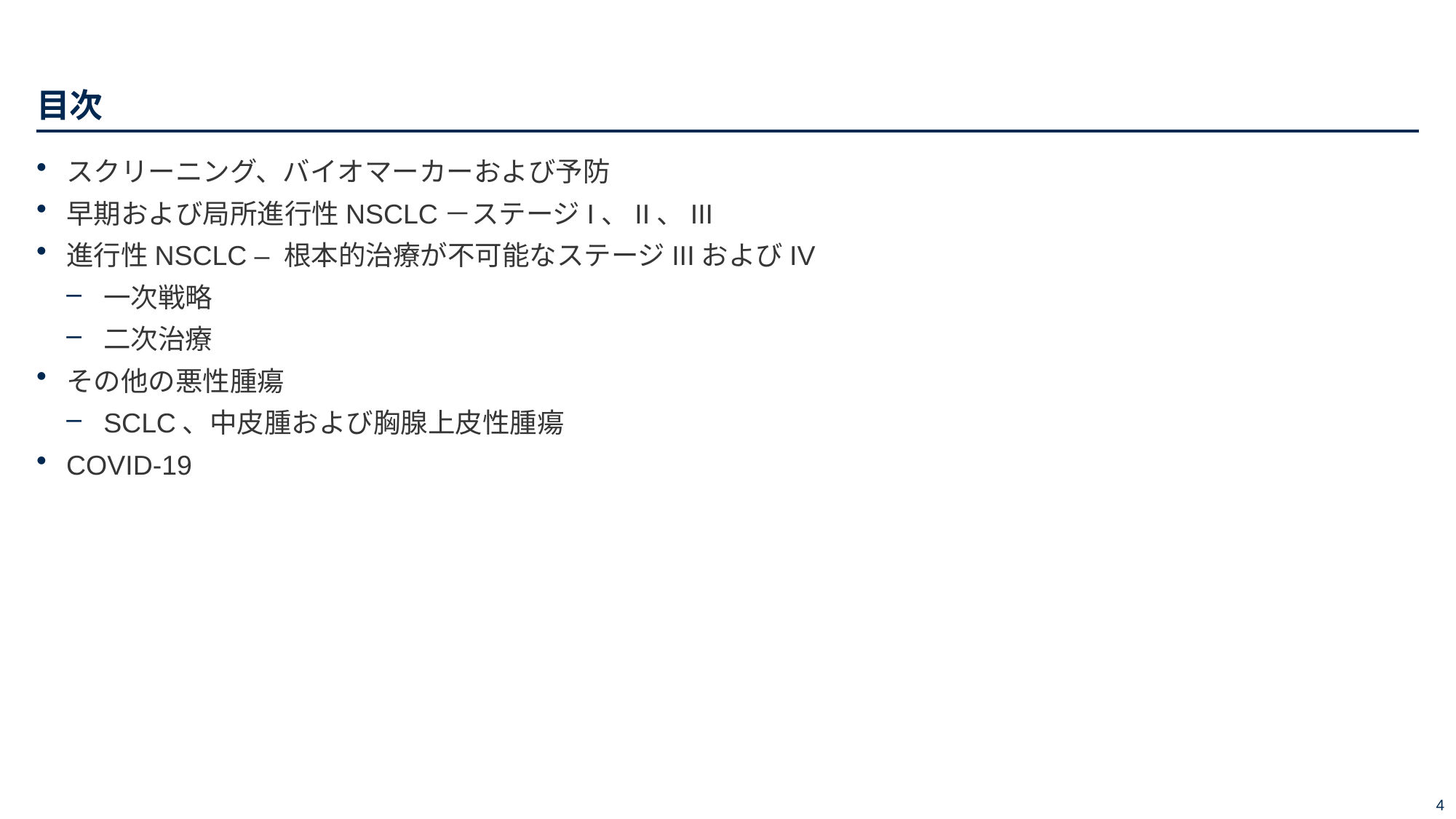

# 目次
スクリーニング、バイオマーカーおよび予防
早期および局所進行性NSCLC－ステージI、II、III
進行性NSCLC – 根本的治療が不可能なステージIIIおよびIV
一次戦略
二次治療
その他の悪性腫瘍
SCLC、中皮腫および胸腺上皮性腫瘍
COVID-19